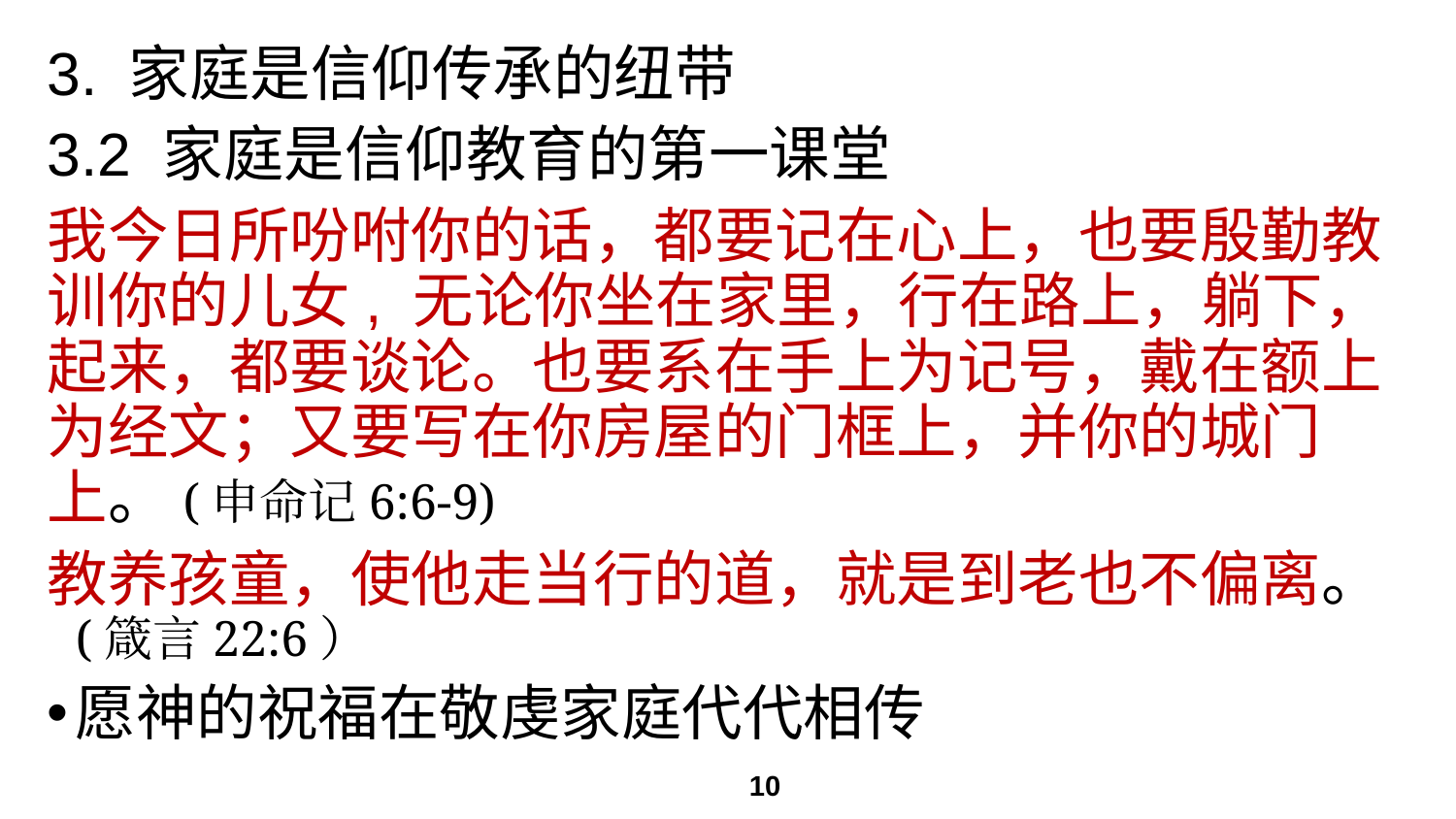

# 3. 家庭是信仰传承的纽带
3.2 家庭是信仰教育的第一课堂
我今日所吩咐你的话，都要记在心上，也要殷勤教训你的儿女, 无论你坐在家里，行在路上，躺下，起来，都要谈论。也要系在手上为记号，戴在额上为经文；又要写在你房屋的门框上，并你的城门上。(申命记6:6-9)
教养孩童，使他走当行的道，就是到老也不偏离。(箴言22:6）
愿神的祝福在敬虔家庭代代相传
10